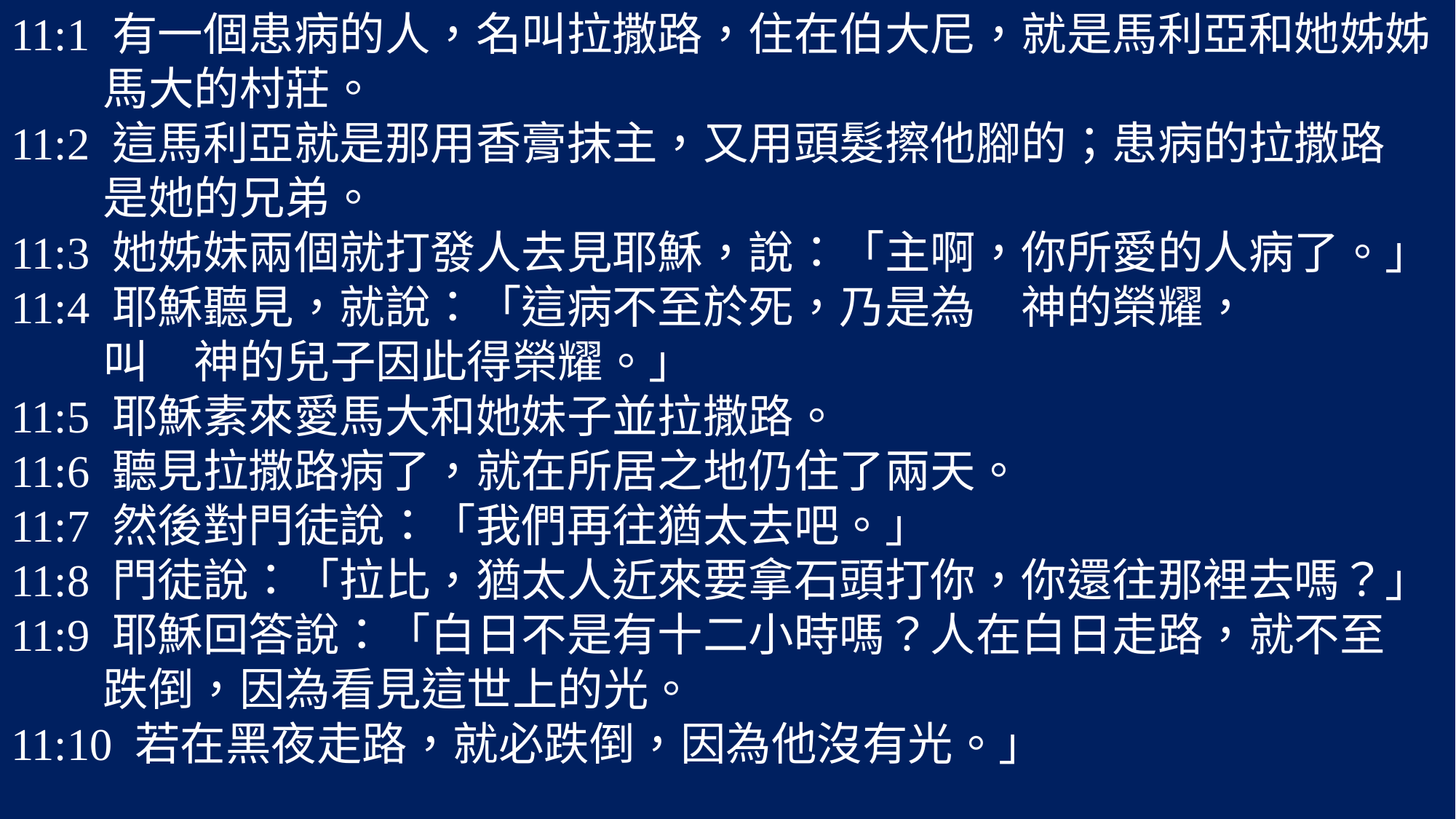

11:1 有一個患病的人，名叫拉撒路，住在伯大尼，就是馬利亞和她姊姊
        馬大的村莊。
11:2 這馬利亞就是那用香膏抹主，又用頭髮擦他腳的；患病的拉撒路
        是她的兄弟。
11:3 她姊妹兩個就打發人去見耶穌，說：「主啊，你所愛的人病了。」
11:4 耶穌聽見，就說：「這病不至於死，乃是為　神的榮耀，
        叫　神的兒子因此得榮耀。」
11:5 耶穌素來愛馬大和她妹子並拉撒路。
11:6 聽見拉撒路病了，就在所居之地仍住了兩天。
11:7 然後對門徒說：「我們再往猶太去吧。」
11:8 門徒說：「拉比，猶太人近來要拿石頭打你，你還往那裡去嗎？」
11:9 耶穌回答說：「白日不是有十二小時嗎？人在白日走路，就不至
        跌倒，因為看見這世上的光。
11:10 若在黑夜走路，就必跌倒，因為他沒有光。」